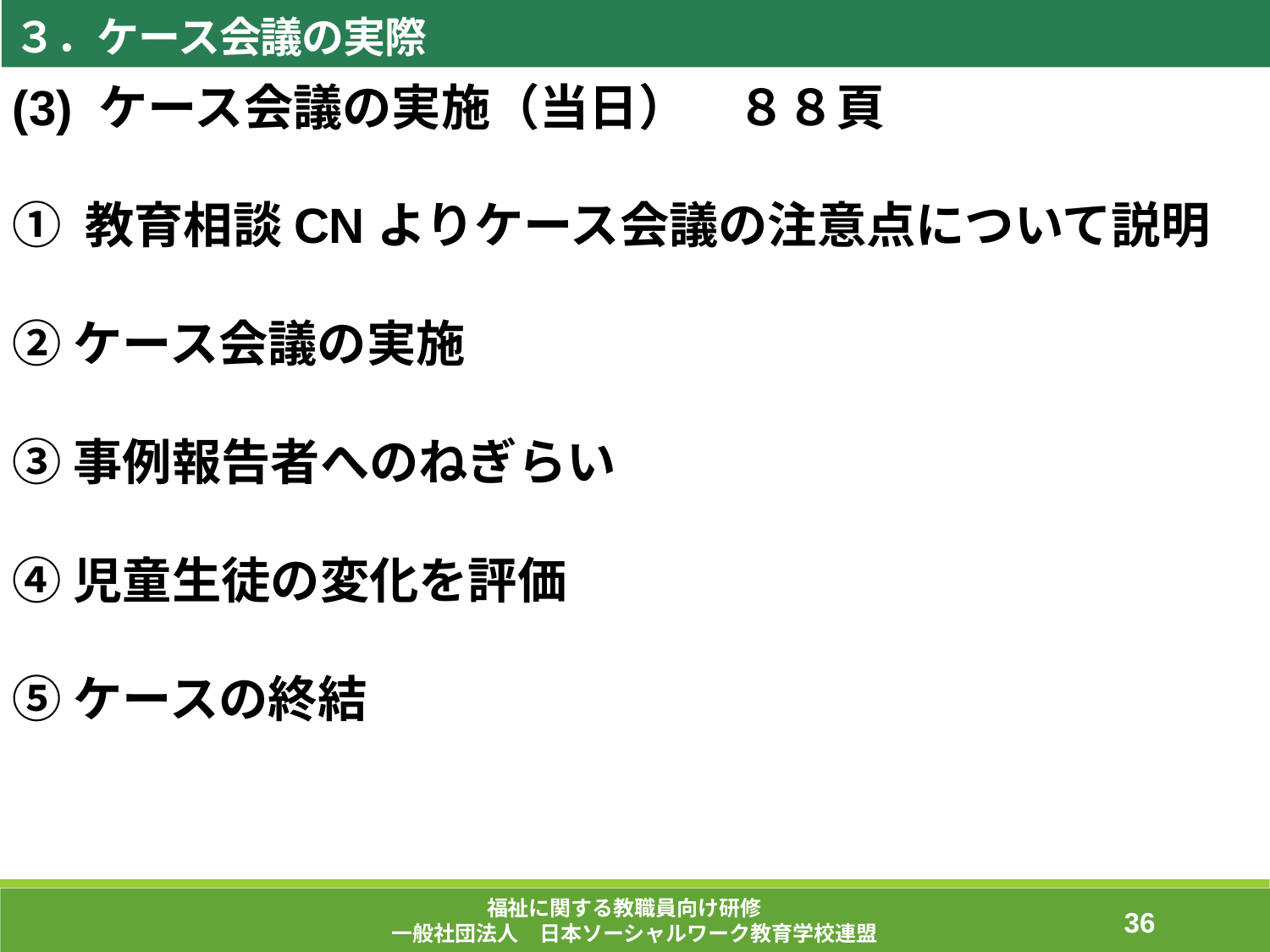

３．ケース会議の実際
(3) ケース会議の実施（当日）　８８頁

① 教育相談CNよりケース会議の注意点について説明

②ケース会議の実施

③事例報告者へのねぎらい

④児童生徒の変化を評価

⑤ケースの終結
福祉に関する教職員向け研修
一般社団法人　日本ソーシャルワーク教育学校連盟
36